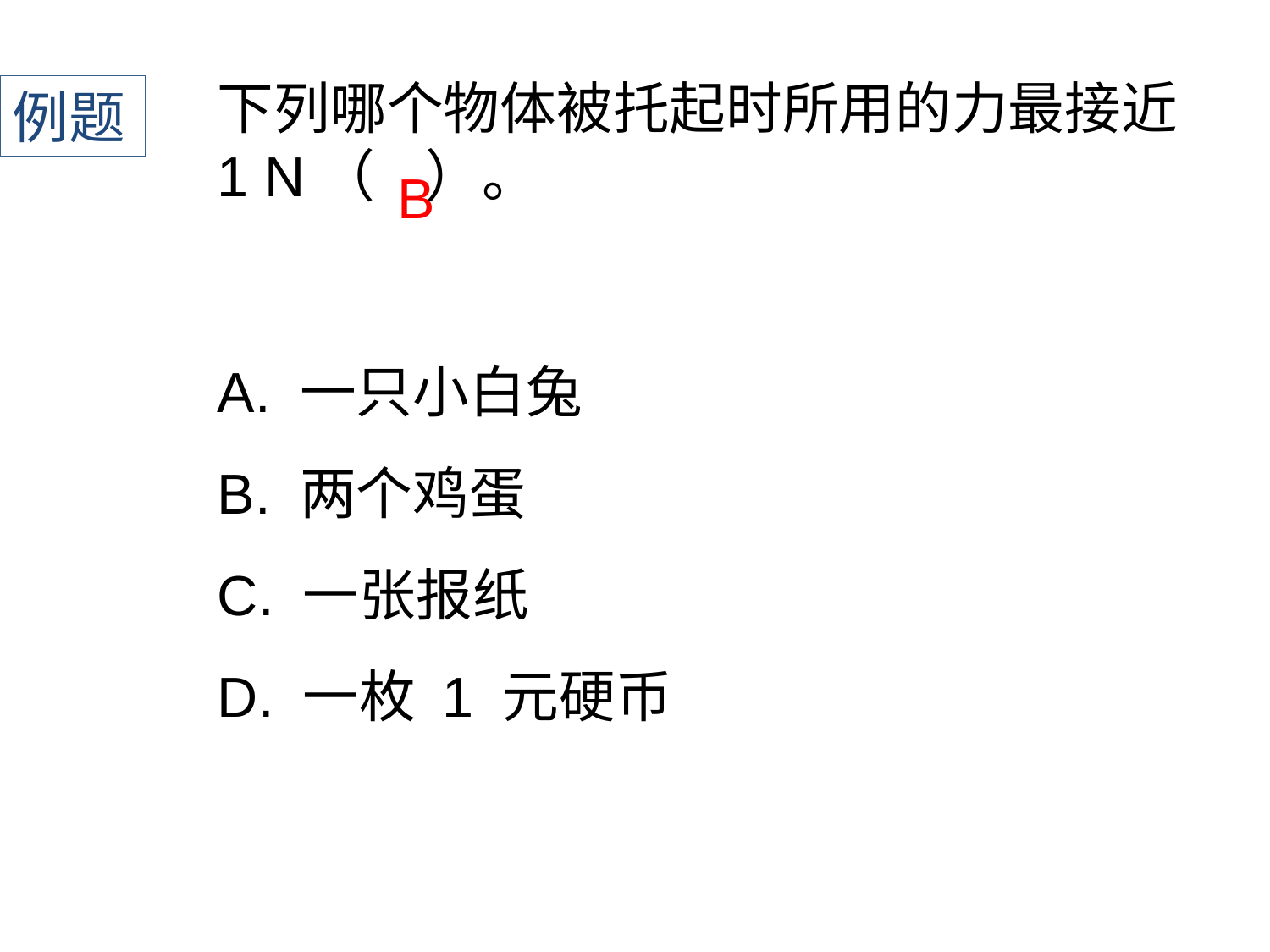

下列哪个物体被托起时所用的力最接近 1 N（    ）。
例题
B
A. 一只小白兔
B. 两个鸡蛋
C. 一张报纸
D. 一枚 1 元硬币